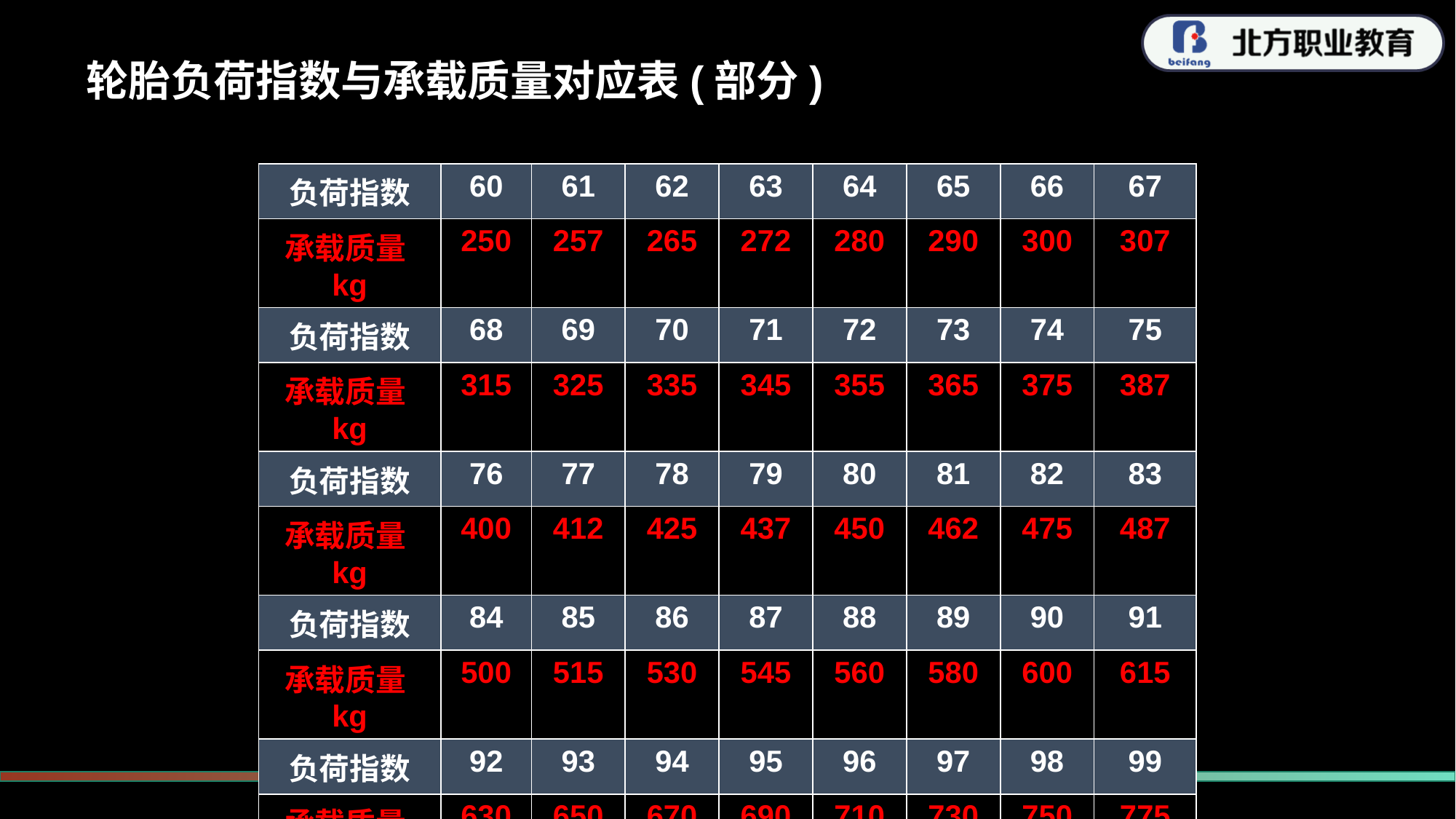

轮胎负荷指数与承载质量对应表(部分)
| 负荷指数 | 60 | 61 | 62 | 63 | 64 | 65 | 66 | 67 |
| --- | --- | --- | --- | --- | --- | --- | --- | --- |
| 承载质量kg | 250 | 257 | 265 | 272 | 280 | 290 | 300 | 307 |
| 负荷指数 | 68 | 69 | 70 | 71 | 72 | 73 | 74 | 75 |
| 承载质量kg | 315 | 325 | 335 | 345 | 355 | 365 | 375 | 387 |
| 负荷指数 | 76 | 77 | 78 | 79 | 80 | 81 | 82 | 83 |
| 承载质量kg | 400 | 412 | 425 | 437 | 450 | 462 | 475 | 487 |
| 负荷指数 | 84 | 85 | 86 | 87 | 88 | 89 | 90 | 91 |
| 承载质量kg | 500 | 515 | 530 | 545 | 560 | 580 | 600 | 615 |
| 负荷指数 | 92 | 93 | 94 | 95 | 96 | 97 | 98 | 99 |
| 承载质量kg | 630 | 650 | 670 | 690 | 710 | 730 | 750 | 775 |
| 负荷指数 | 100 | 101 | 102 | 103 | 104 | 105 | 106 | 107 |
| 承载质量kg | 800 | 825 | 850 | 875 | 900 | 925 | 950 | 975 |